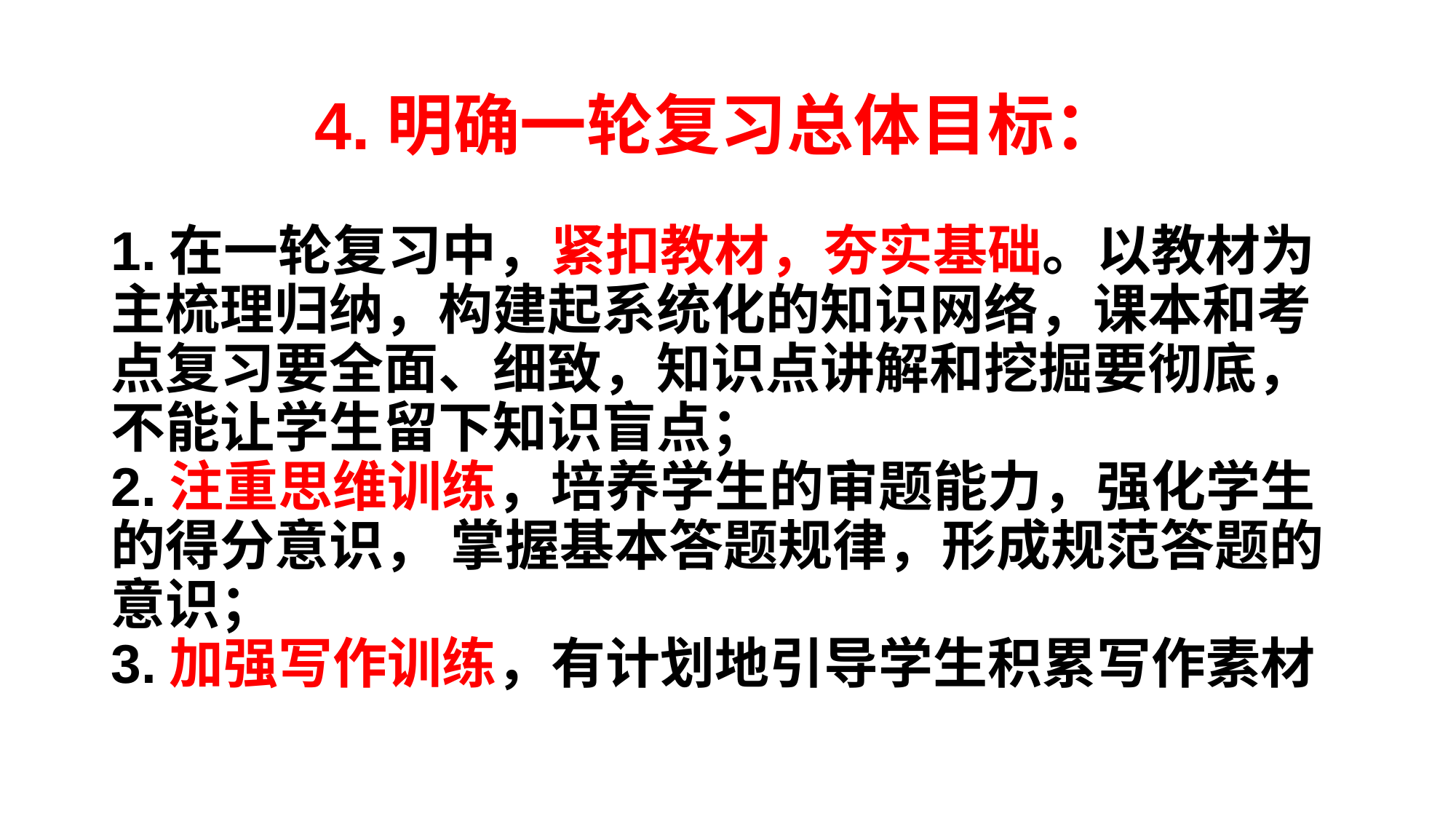

# 4.明确一轮复习总体目标：
1.在一轮复习中，紧扣教材，夯实基础。以教材为主梳理归纳，构建起系统化的知识网络，课本和考点复习要全面、细致，知识点讲解和挖掘要彻底，不能让学生留下知识盲点；
2.注重思维训练，培养学生的审题能力，强化学生的得分意识， 掌握基本答题规律，形成规范答题的意识；
3.加强写作训练，有计划地引导学生积累写作素材